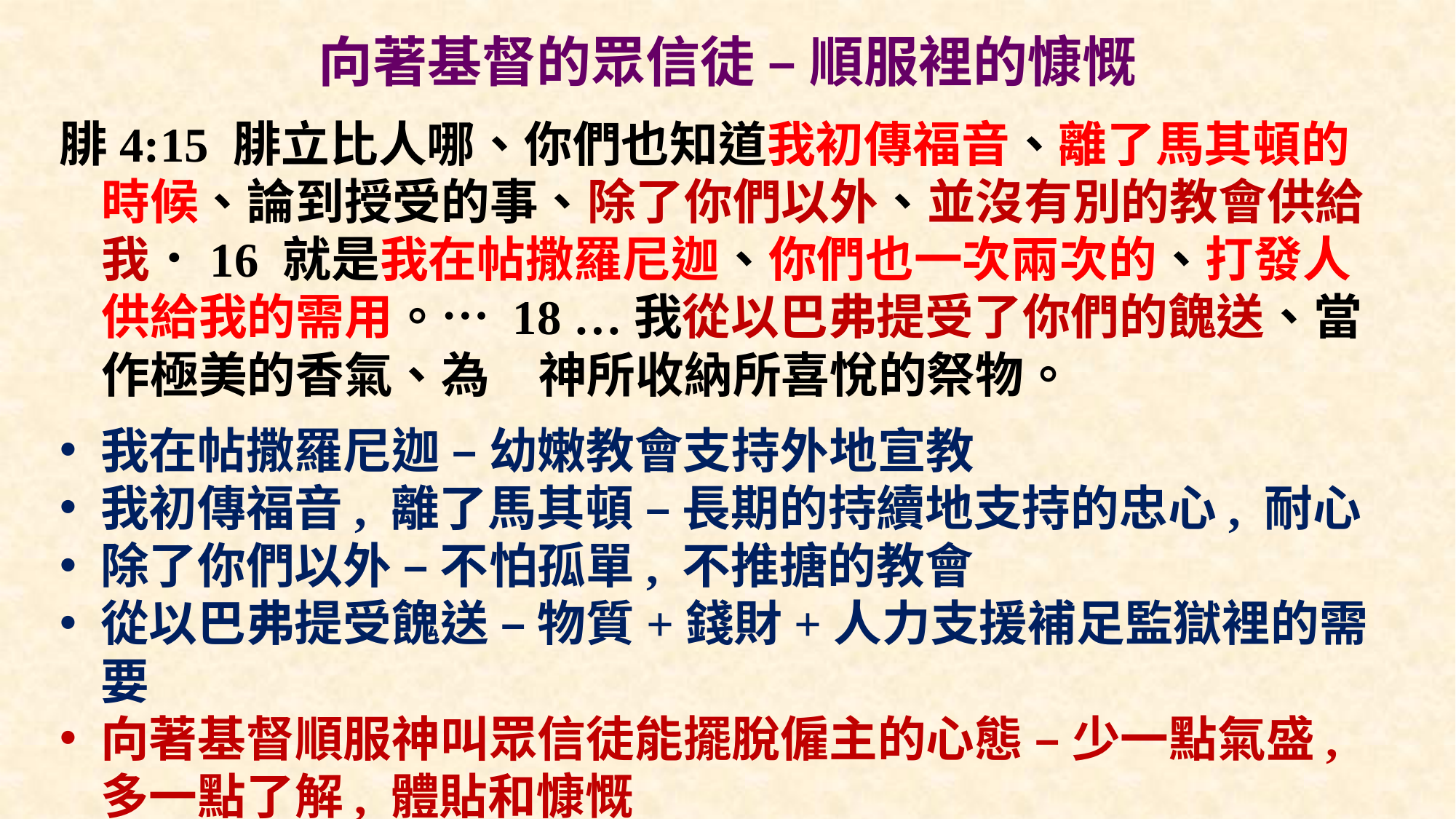

# 向著基督的眾信徒 – 順服裡的慷慨
腓4:15 腓立比人哪、你們也知道我初傳福音、離了馬其頓的時候、論到授受的事、除了你們以外、並沒有別的教會供給我．16 就是我在帖撒羅尼迦、你們也一次兩次的、打發人供給我的需用。… 18 …我從以巴弗提受了你們的餽送、當作極美的香氣、為　神所收納所喜悅的祭物。
我在帖撒羅尼迦 – 幼嫩教會支持外地宣教
我初傳福音, 離了馬其頓 – 長期的持續地支持的忠心, 耐心
除了你們以外 – 不怕孤單, 不推搪的教會
從以巴弗提受餽送 – 物質+錢財+人力支援補足監獄裡的需要
向著基督順服神叫眾信徒能擺脫僱主的心態 – 少一點氣盛, 多一點了解, 體貼和慷慨